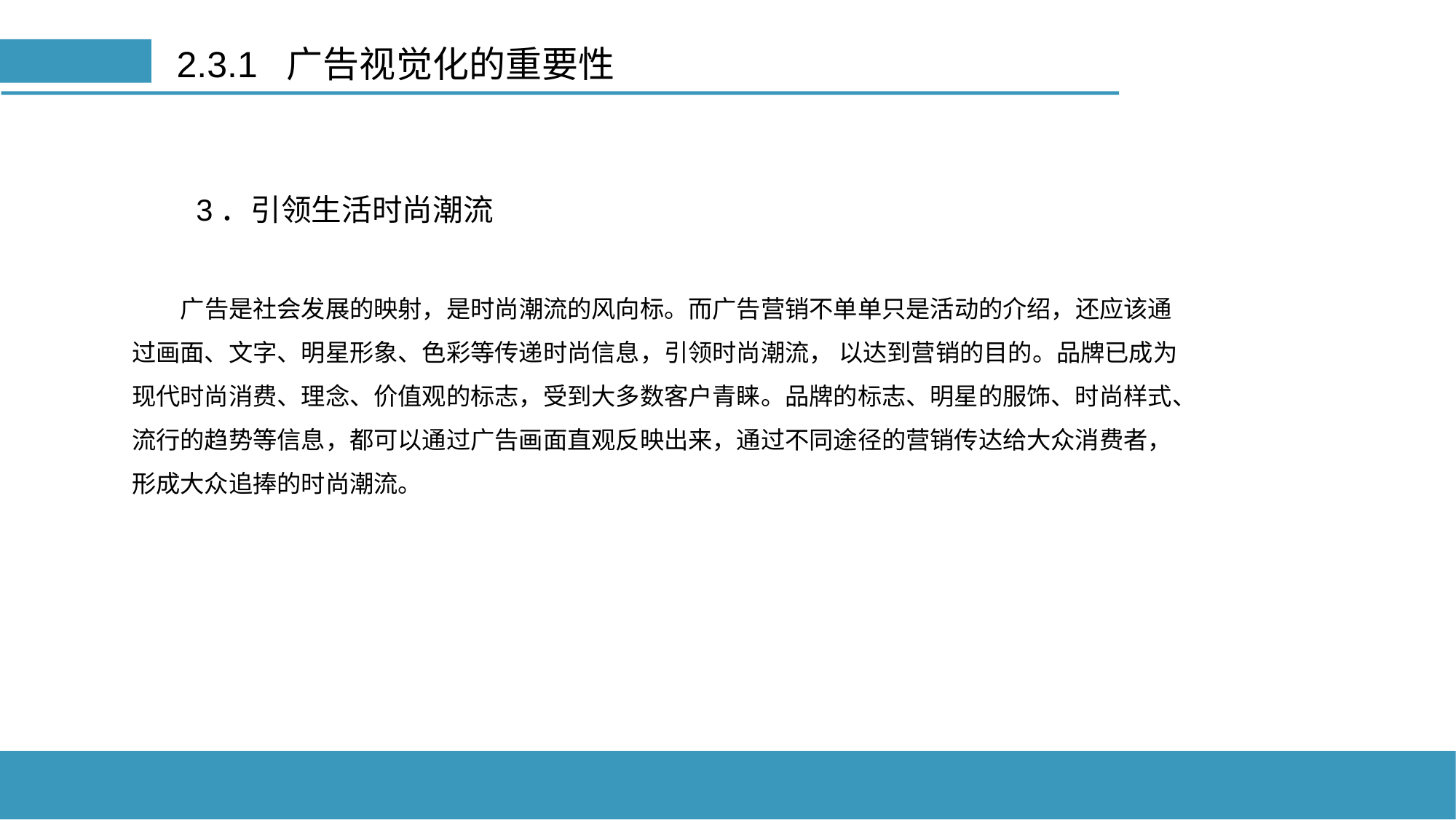

# 2.3.1  广告视觉化的重要性
3．引领生活时尚潮流

广告是社会发展的映射，是时尚潮流的风向标。而广告营销不单单只是活动的介绍，还应该通过画面、文字、明星形象、色彩等传递时尚信息，引领时尚潮流， 以达到营销的目的。品牌已成为现代时尚消费、理念、价值观的标志，受到大多数客户青睐。品牌的标志、明星的服饰、时尚样式、流行的趋势等信息，都可以通过广告画面直观反映出来，通过不同途径的营销传达给大众消费者，形成大众追捧的时尚潮流。